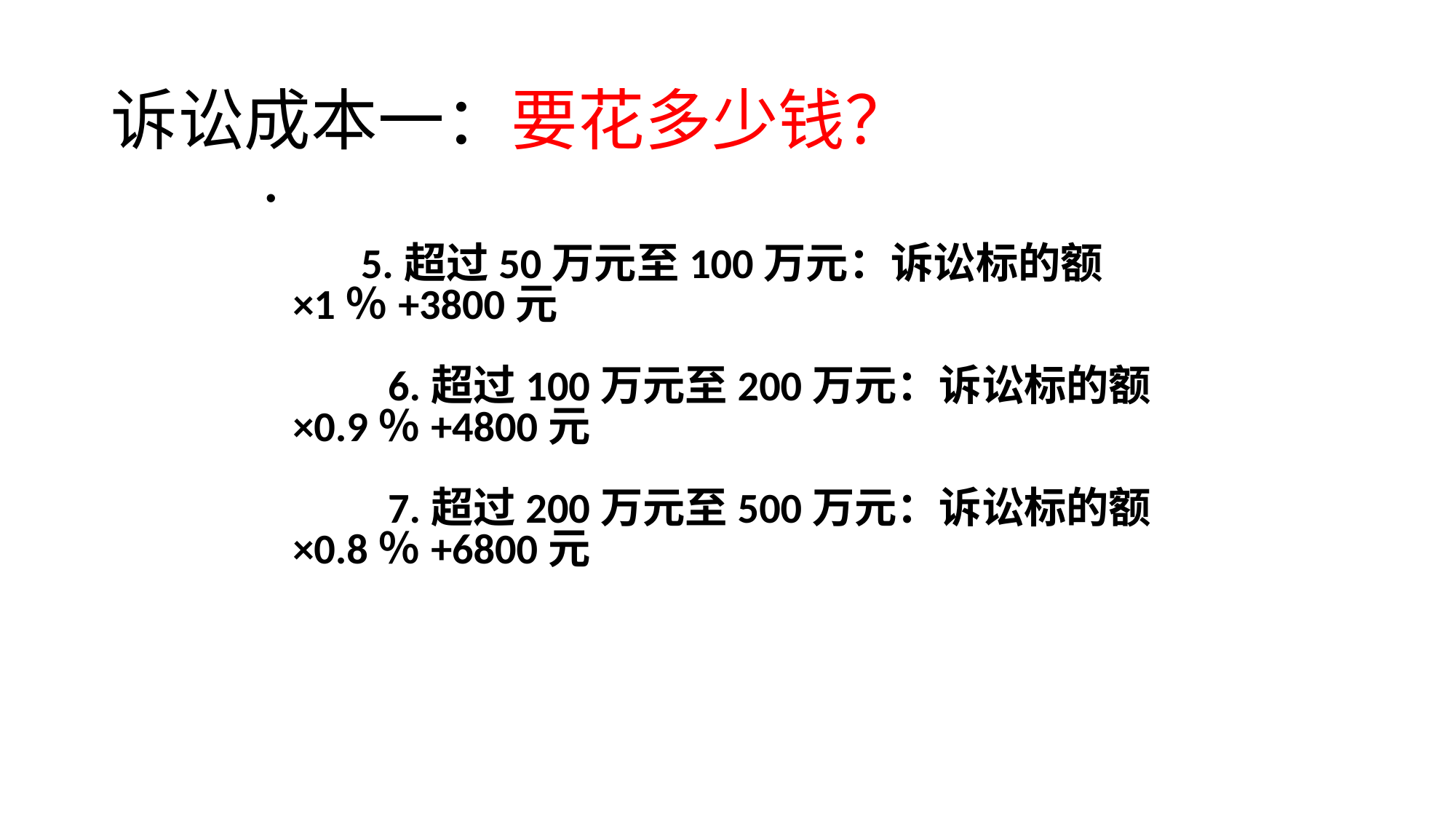

# 诉讼成本一：要花多少钱？
　　
　
　　5.超过50万元至100万元：诉讼标的额×1％+3800元
　　6.超过100万元至200万元：诉讼标的额×0.9％+4800元
　　7.超过200万元至500万元：诉讼标的额×0.8％+6800元